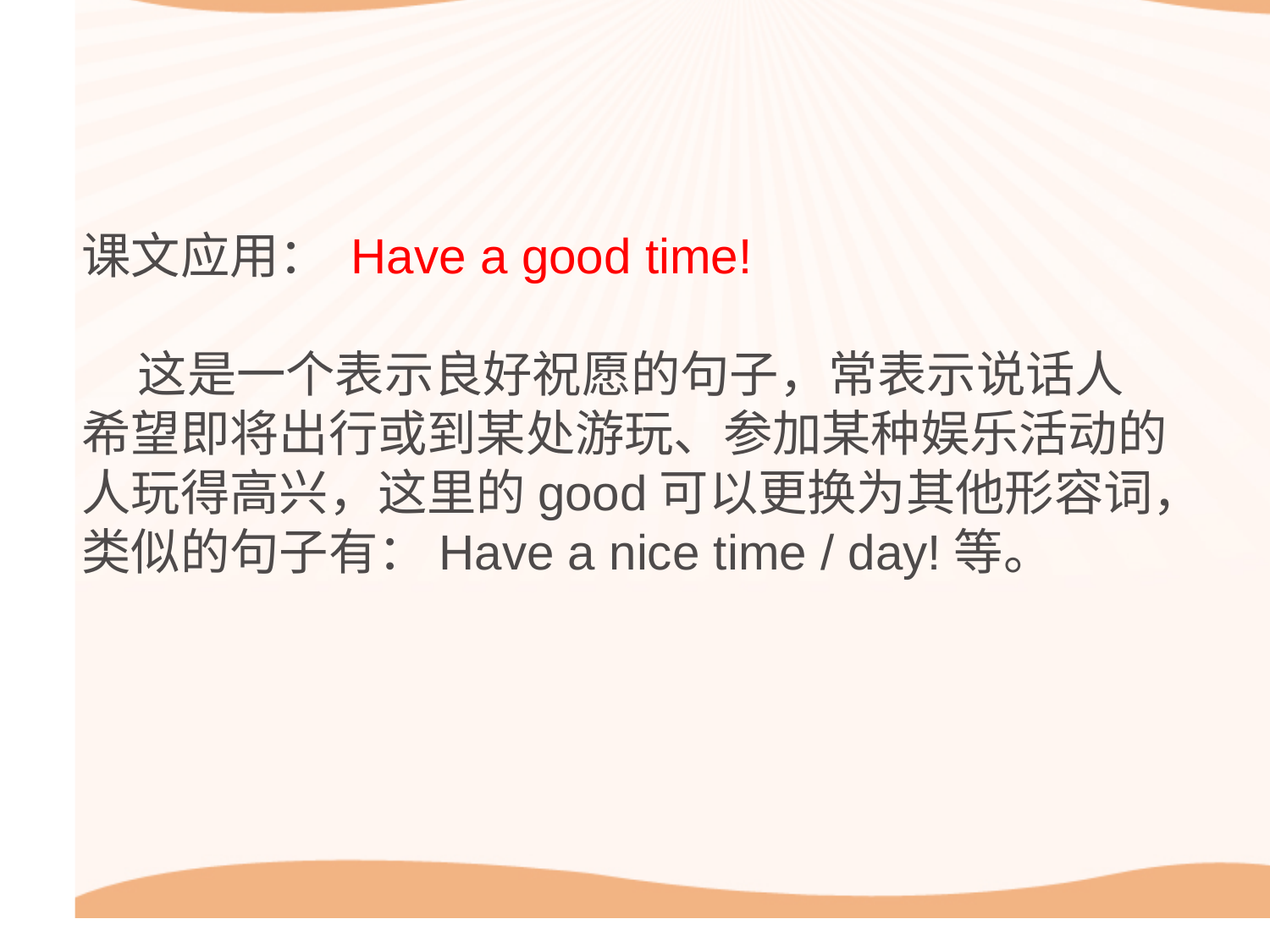

课文应用： Have a good time!

    这是一个表示良好祝愿的句子，常表示说话人希望即将出行或到某处游玩、参加某种娱乐活动的人玩得高兴，这里的good可以更换为其他形容词，类似的句子有：Have a nice time / day!等。